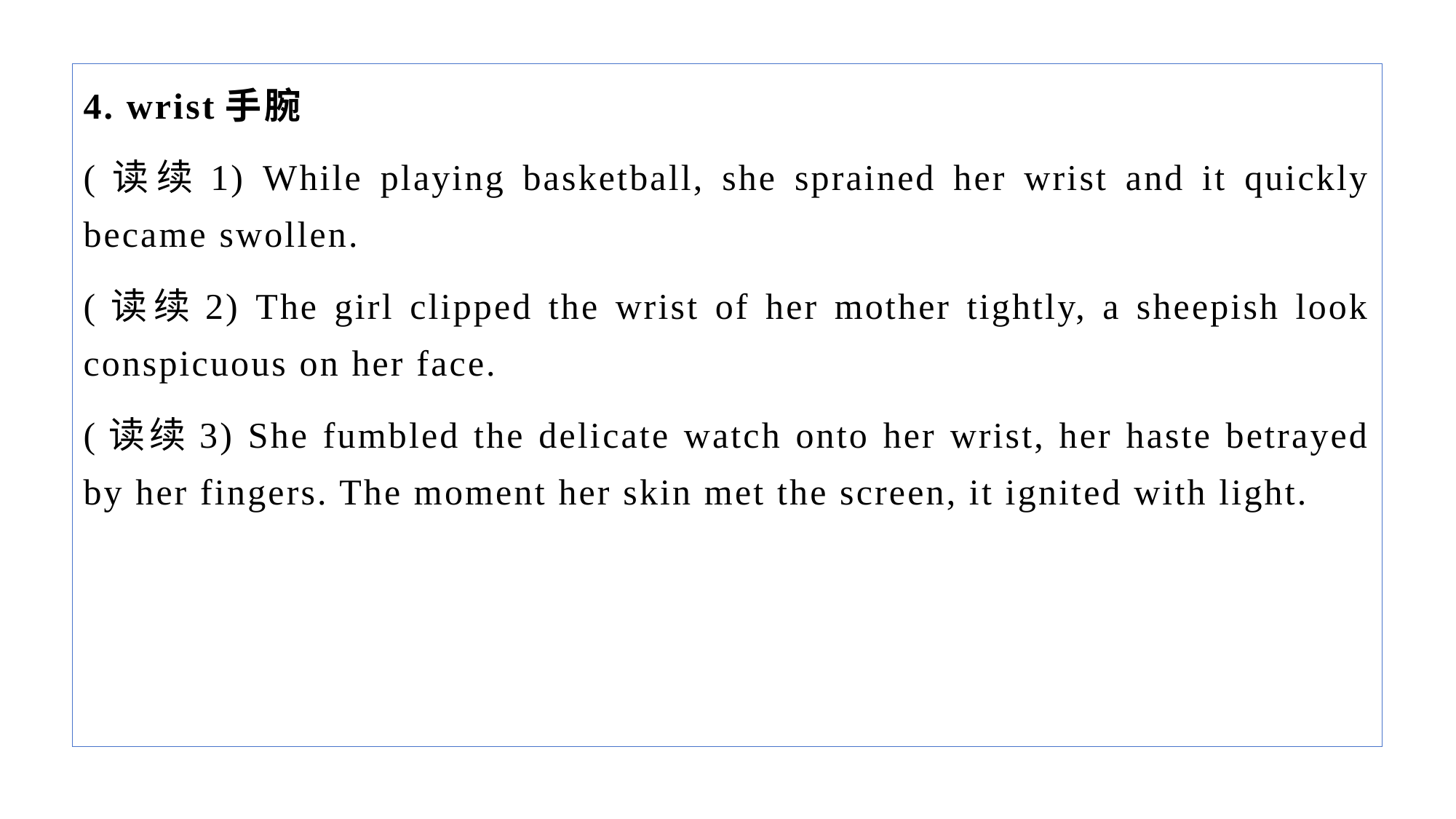

4. wrist手腕
(读续1) While playing basketball, she sprained her wrist and it quickly became swollen.
(读续2) The girl clipped the wrist of her mother tightly, a sheepish look conspicuous on her face.
(读续3) She fumbled the delicate watch onto her wrist, her haste betrayed by her fingers. The moment her skin met the screen, it ignited with light.